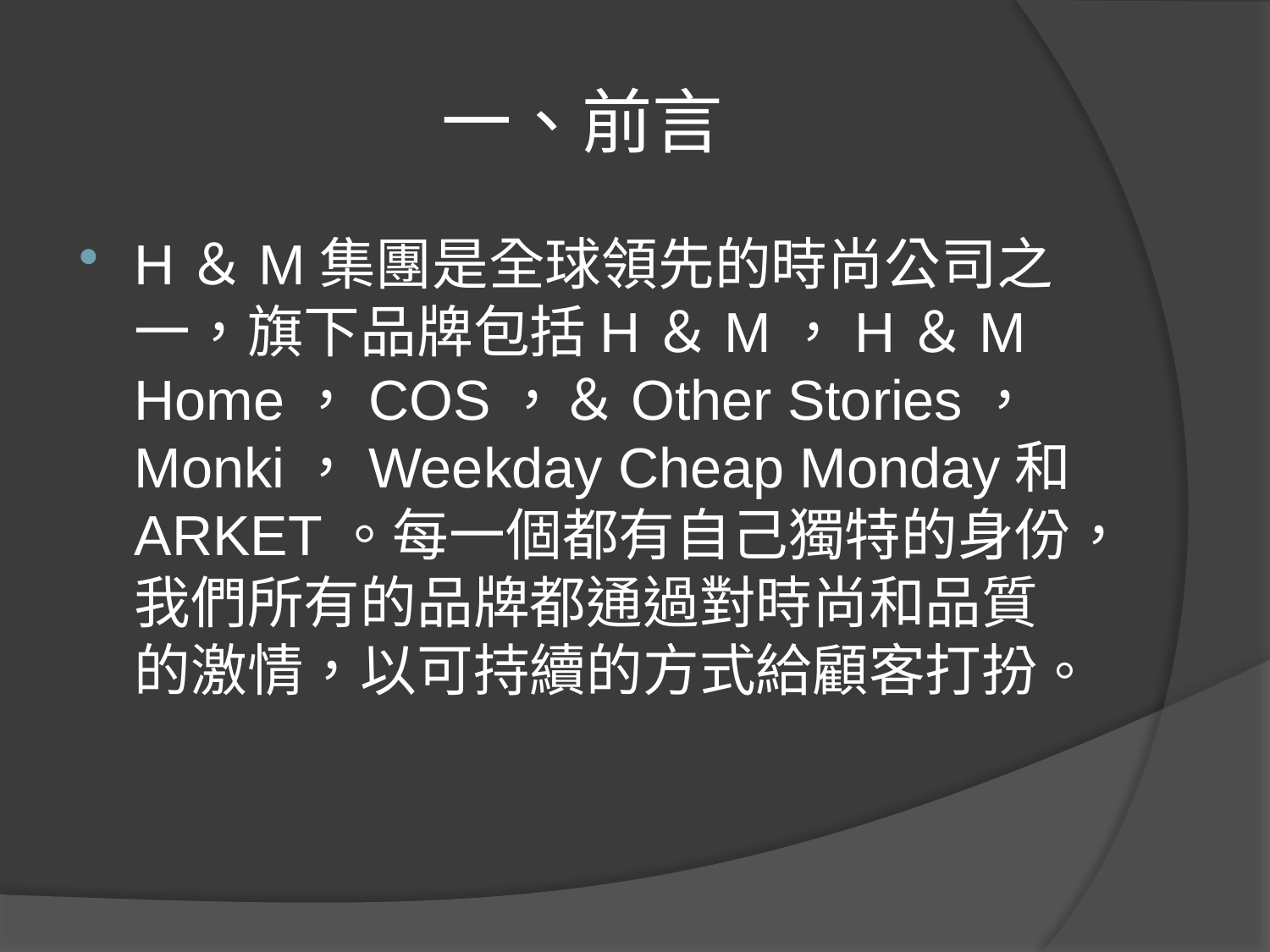

# 一、前言
H＆M集團是全球領先的時尚公司之一，旗下品牌包括H＆M，H＆M Home，COS，＆Other Stories，Monki，Weekday Cheap Monday和ARKET。每一個都有自己獨特的身份，我們所有的品牌都通過對時尚和品質的激情，以可持續的方式給顧客打扮。